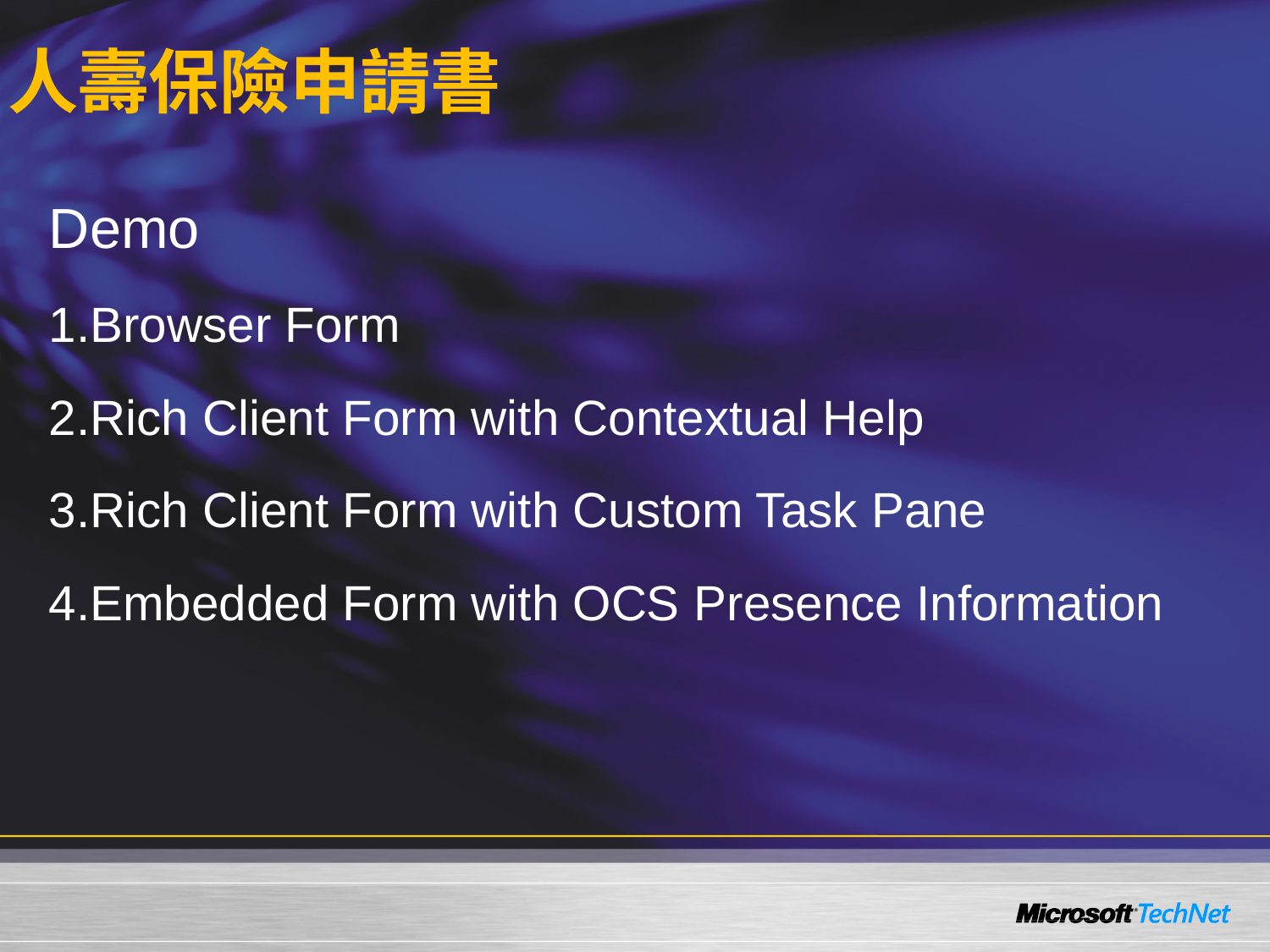

# 人壽保險申請書
Demo
Browser Form
Rich Client Form with Contextual Help
Rich Client Form with Custom Task Pane
Embedded Form with OCS Presence Information